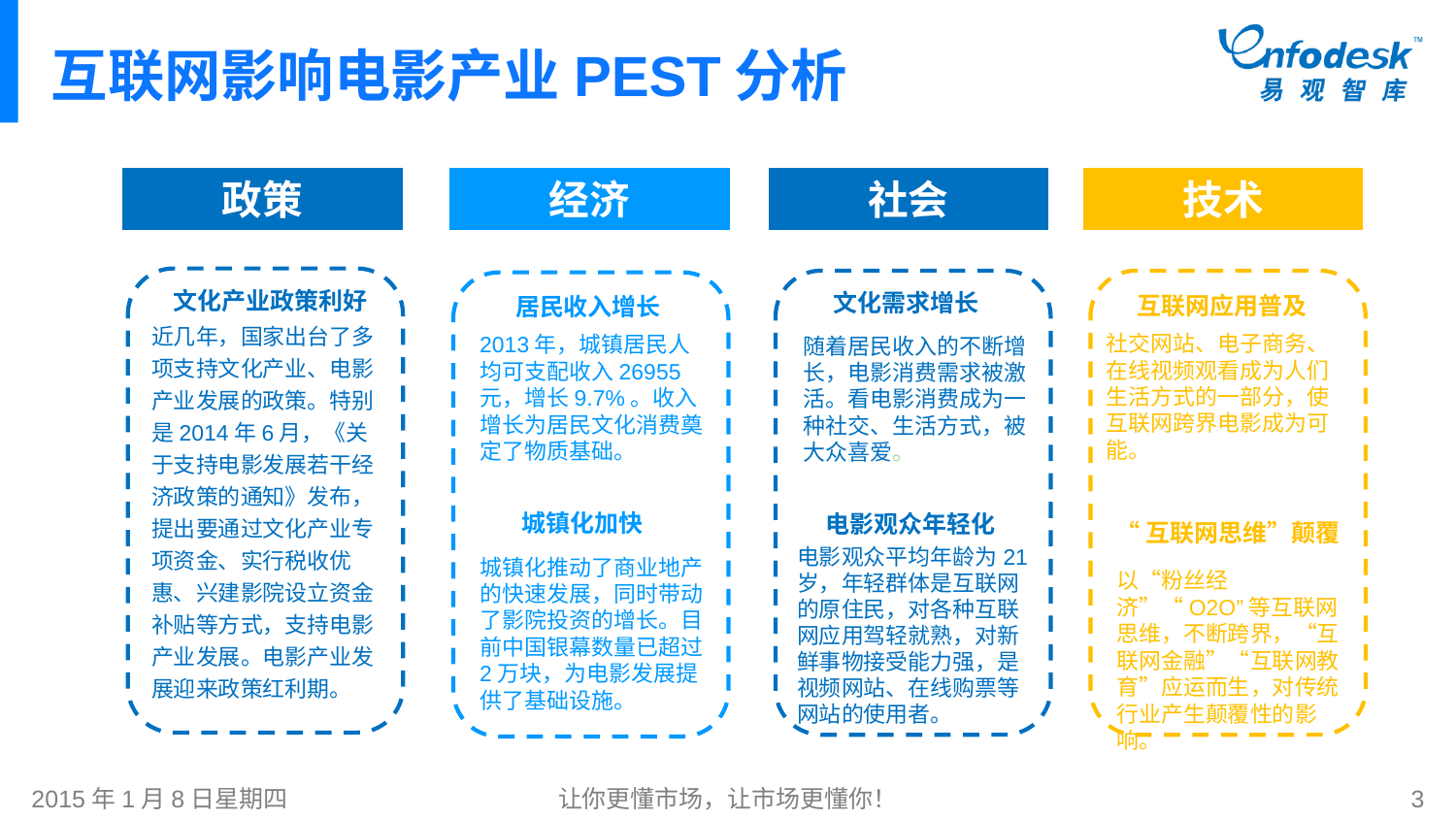

# 互联网影响电影产业PEST分析
政策
经济
社会
技术

文化产业政策利好
文化需求增长
互联网应用普及
居民收入增长
近几年，国家出台了多项支持文化产业、电影产业发展的政策。特别是2014年6月，《关于支持电影发展若干经济政策的通知》发布，提出要通过文化产业专项资金、实行税收优惠、兴建影院设立资金补贴等方式，支持电影产业发展。电影产业发展迎来政策红利期。

社交网站、电子商务、在线视频观看成为人们生活方式的一部分，使互联网跨界电影成为可能。
2013年，城镇居民人均可支配收入26955元，增长9.7%。收入增长为居民文化消费奠定了物质基础。
随着居民收入的不断增长，电影消费需求被激活。看电影消费成为一种社交、生活方式，被大众喜爱。
城镇化加快
电影观众年轻化
“互联网思维”颠覆
电影观众平均年龄为21岁，年轻群体是互联网的原住民，对各种互联网应用驾轻就熟，对新鲜事物接受能力强，是视频网站、在线购票等网站的使用者。
城镇化推动了商业地产的快速发展，同时带动了影院投资的增长。目前中国银幕数量已超过2万块，为电影发展提供了基础设施。
以“粉丝经济”“O2O”等互联网思维，不断跨界，“互联网金融”“互联网教育”应运而生，对传统行业产生颠覆性的影响。
2015年1月8日星期四
让你更懂市场，让市场更懂你！
3